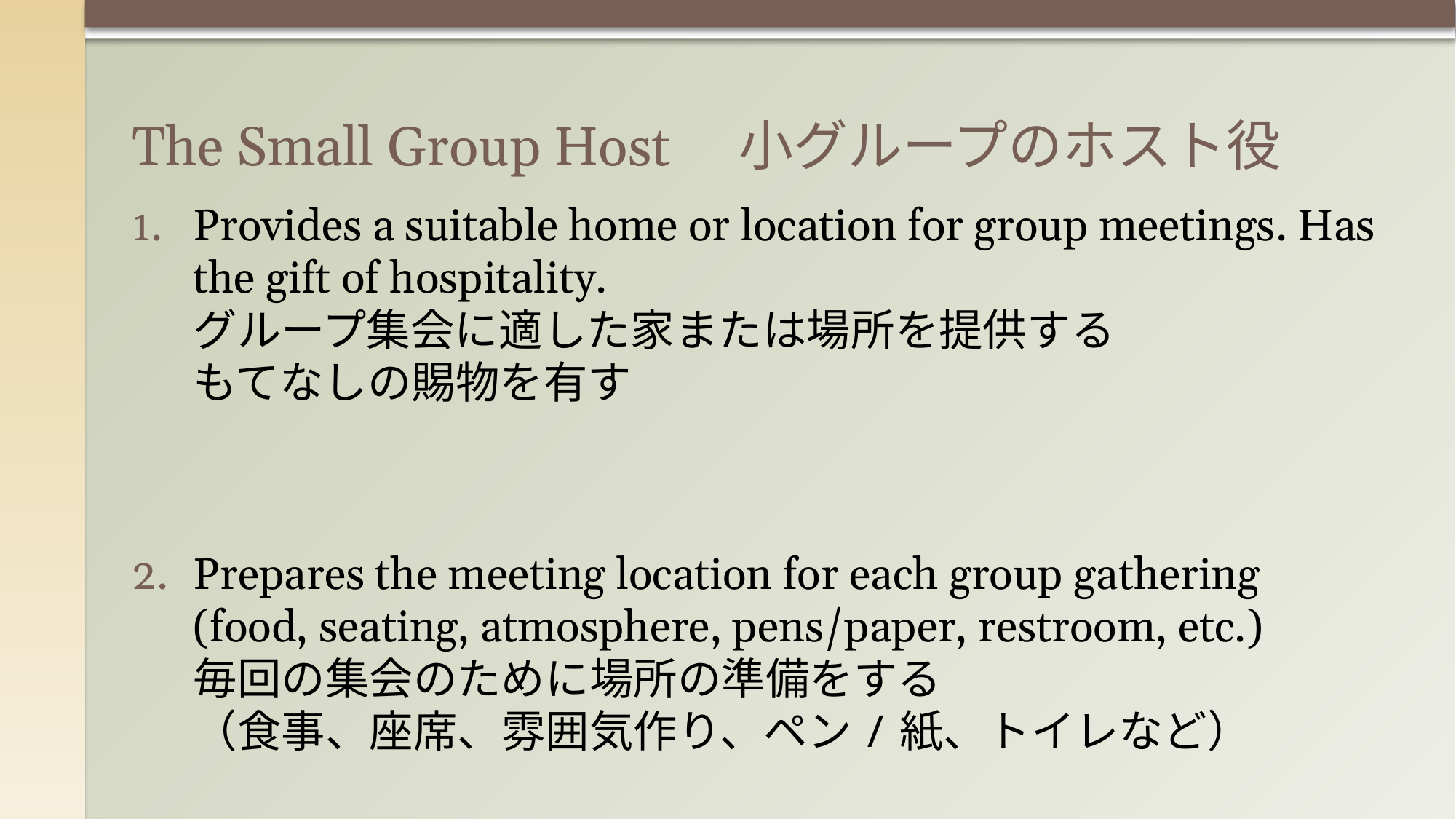

# The Small Group Host　小グループのホスト役
Provides a suitable home or location for group meetings. Has the gift of hospitality.
グループ集会に適した家または場所を提供する
もてなしの賜物を有す

Prepares the meeting location for each group gathering (food, seating, atmosphere, pens/paper, restroom, etc.)
毎回の集会のために場所の準備をする
（食事、座席、雰囲気作り、ペン/紙、トイレなど）